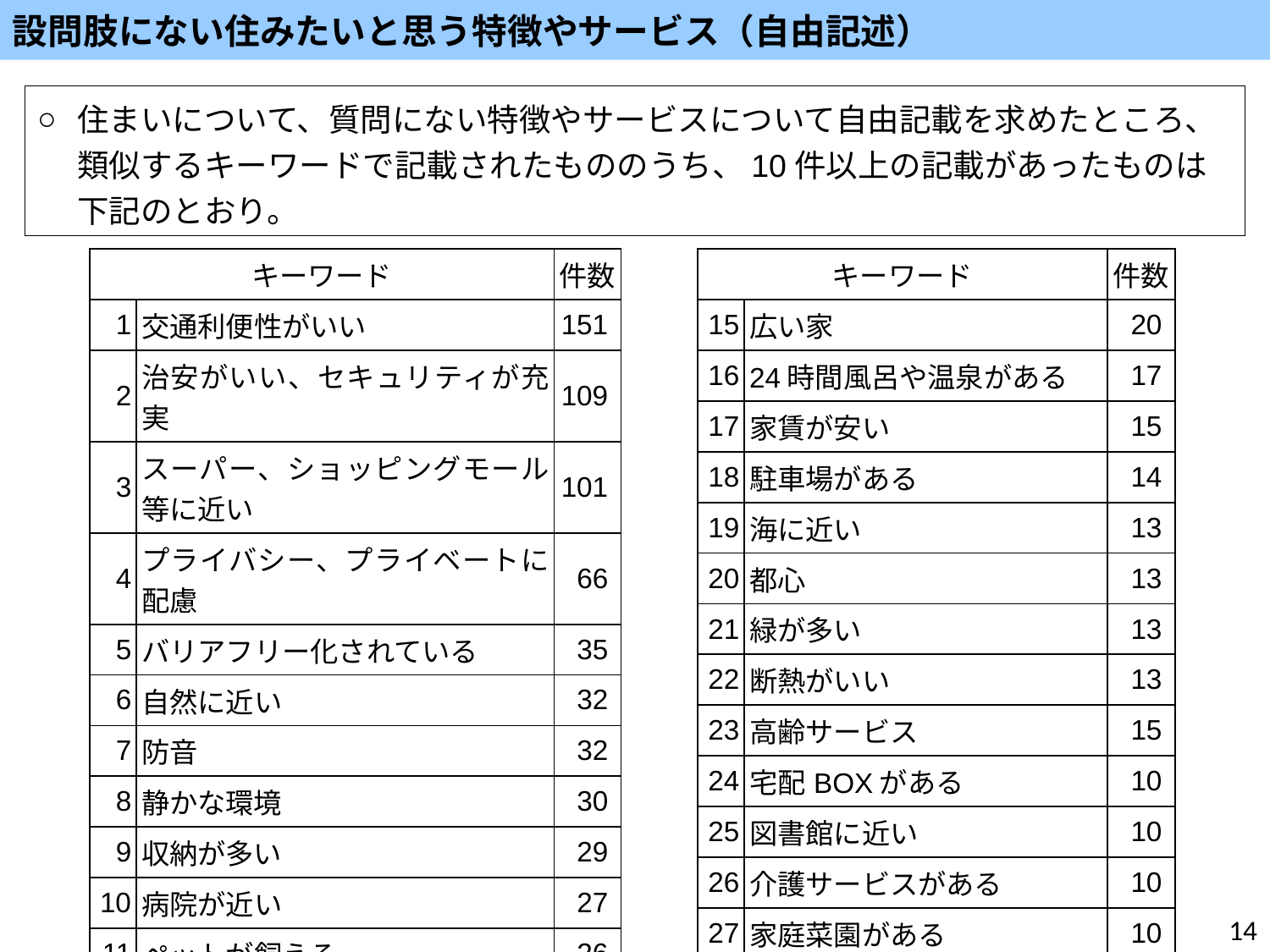

設問肢にない住みたいと思う特徴やサービス（自由記述）
住まいについて、質問にない特徴やサービスについて自由記載を求めたところ、類似するキーワードで記載されたもののうち、10件以上の記載があったものは下記のとおり。
| キーワード |  | 件数 |
| --- | --- | --- |
| 1 | 交通利便性がいい | 151 |
| 2 | 治安がいい、セキュリティが充実 | 109 |
| 3 | スーパー、ショッピングモール等に近い | 101 |
| 4 | プライバシー、プライベートに配慮 | 66 |
| 5 | バリアフリー化されている | 35 |
| 6 | 自然に近い | 32 |
| 7 | 防音 | 32 |
| 8 | 静かな環境 | 30 |
| 9 | 収納が多い | 29 |
| 10 | 病院が近い | 27 |
| 11 | ペットが飼える | 26 |
| 12 | 災害に強い | 26 |
| 13 | 街がきれい、景観がいい | 22 |
| 14 | ジム、フィットネスに近い | 22 |
| キーワード |  | 件数 |
| --- | --- | --- |
| 15 | 広い家 | 20 |
| 16 | 24時間風呂や温泉がある | 17 |
| 17 | 家賃が安い | 15 |
| 18 | 駐車場がある | 14 |
| 19 | 海に近い | 13 |
| 20 | 都心 | 13 |
| 21 | 緑が多い | 13 |
| 22 | 断熱がいい | 13 |
| 23 | 高齢サービス | 15 |
| 24 | 宅配BOXがある | 10 |
| 25 | 図書館に近い | 10 |
| 26 | 介護サービスがある | 10 |
| 27 | 家庭菜園がある | 10 |
14